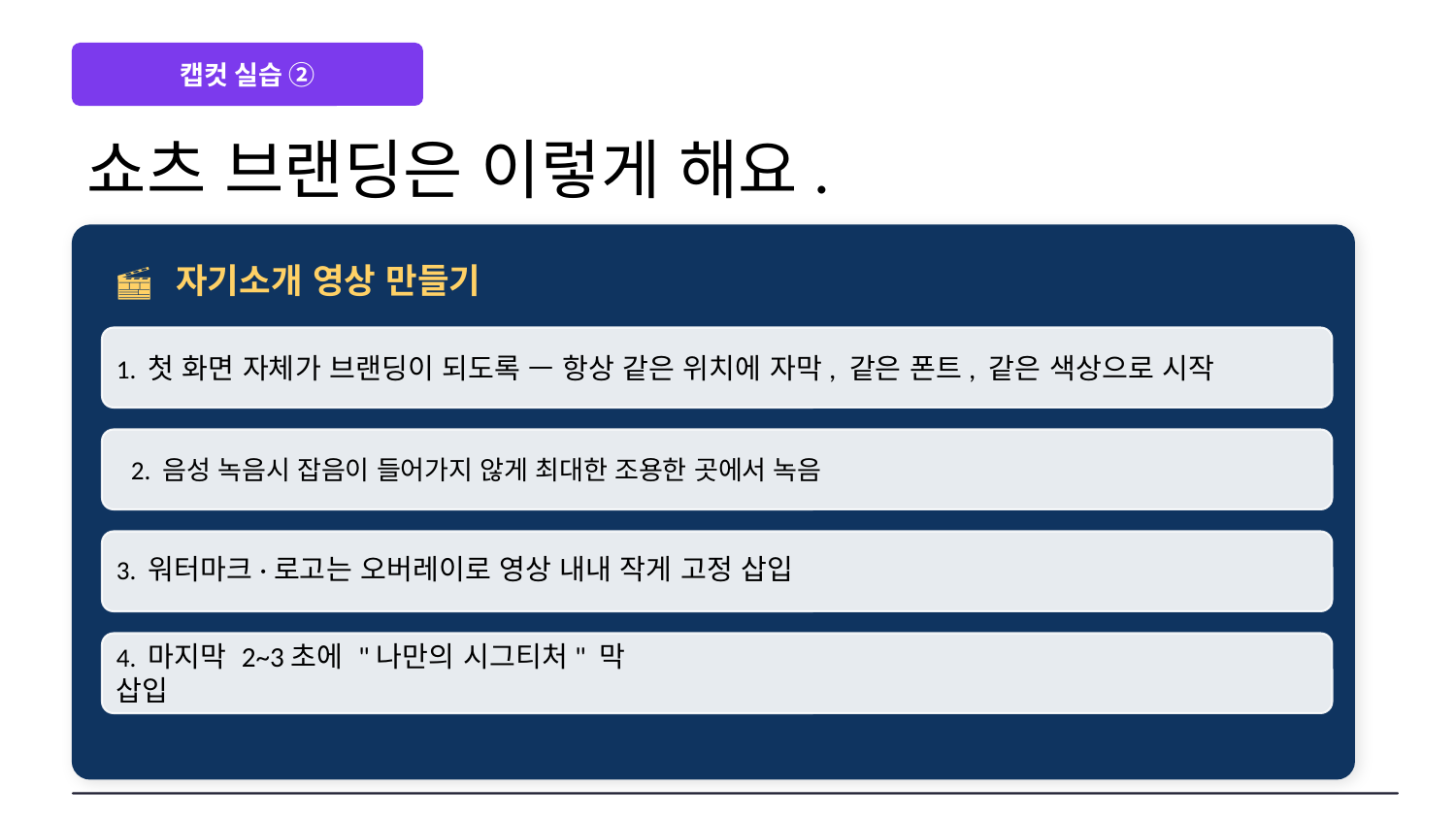

캡컷 실습 ②
쇼츠 브랜딩은 이렇게 해요.

🎬  자기소개 영상 만들기

1. 첫 화면 자체가 브랜딩이 되도록 — 항상 같은 위치에 자막, 같은 폰트, 같은 색상으로 시작

2. 음성 녹음시 잡음이 들어가지 않게 최대한 조용한 곳에서 녹음
3. 워터마크·로고는 오버레이로 영상 내내 작게 고정 삽입

4. 마지막 2~3초에 "나만의 시그티처" 막 삽입